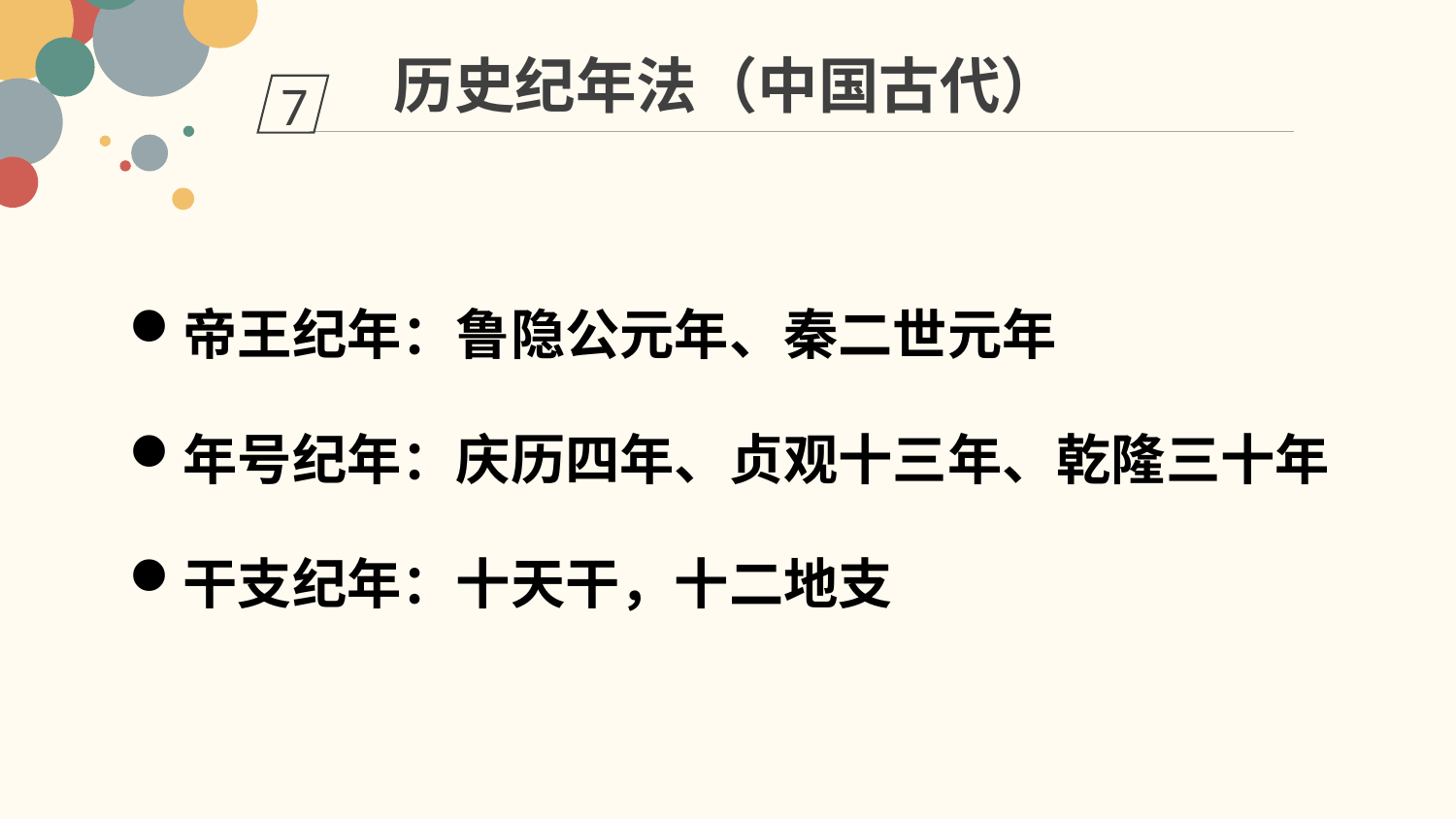

历史纪年法（中国古代）
7
帝王纪年：鲁隐公元年、秦二世元年
年号纪年：庆历四年、贞观十三年、乾隆三十年
干支纪年：十天干，十二地支